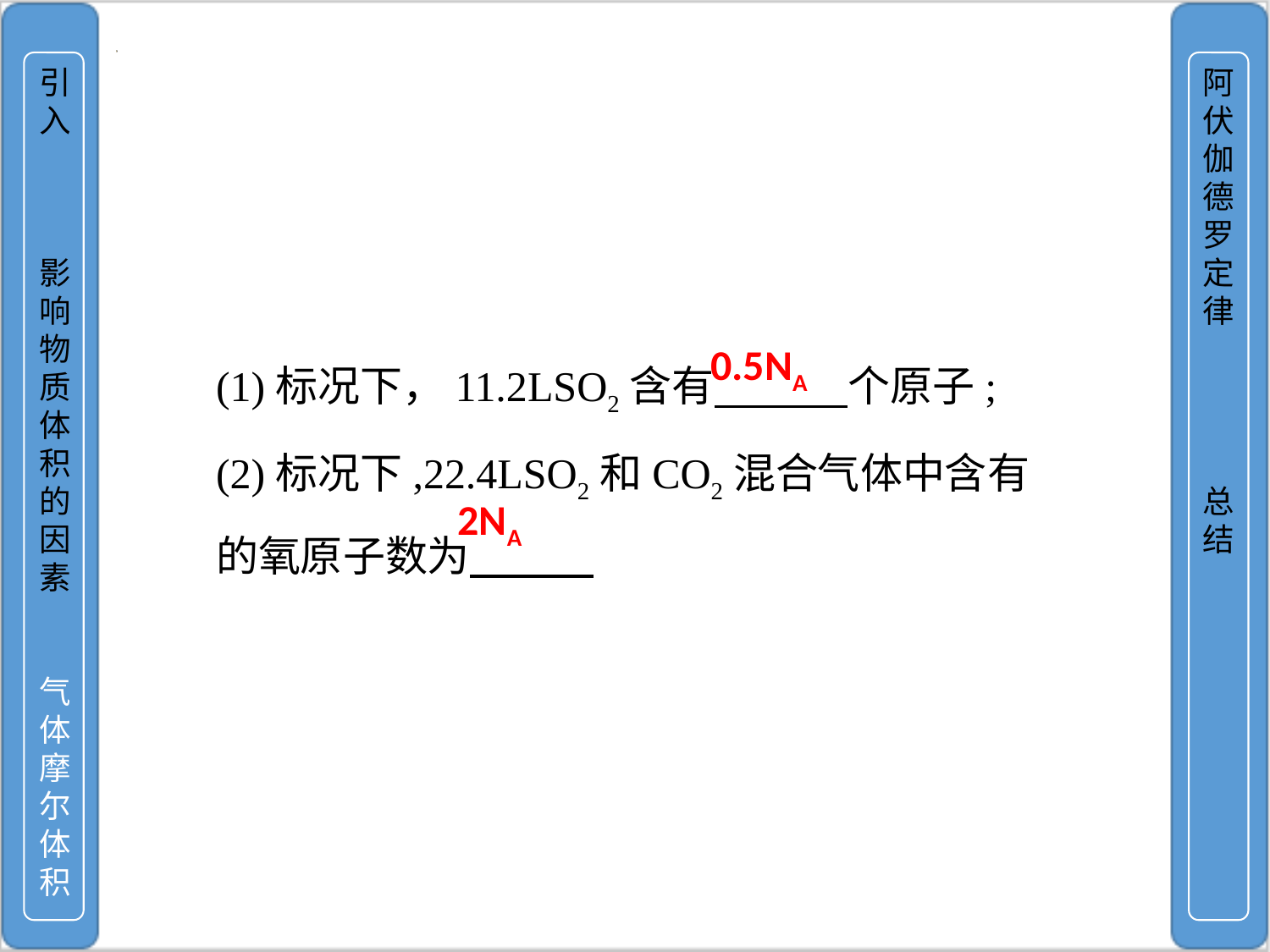

引入

影响物质体积的因素

气体摩尔体积

阿伏伽德罗定律

总结

(1)标况下，11.2LSO2含有              个原子;
(2)标况下,22.4LSO2和CO2混合气体中含有的氧原子数为
0.5NA
2NA